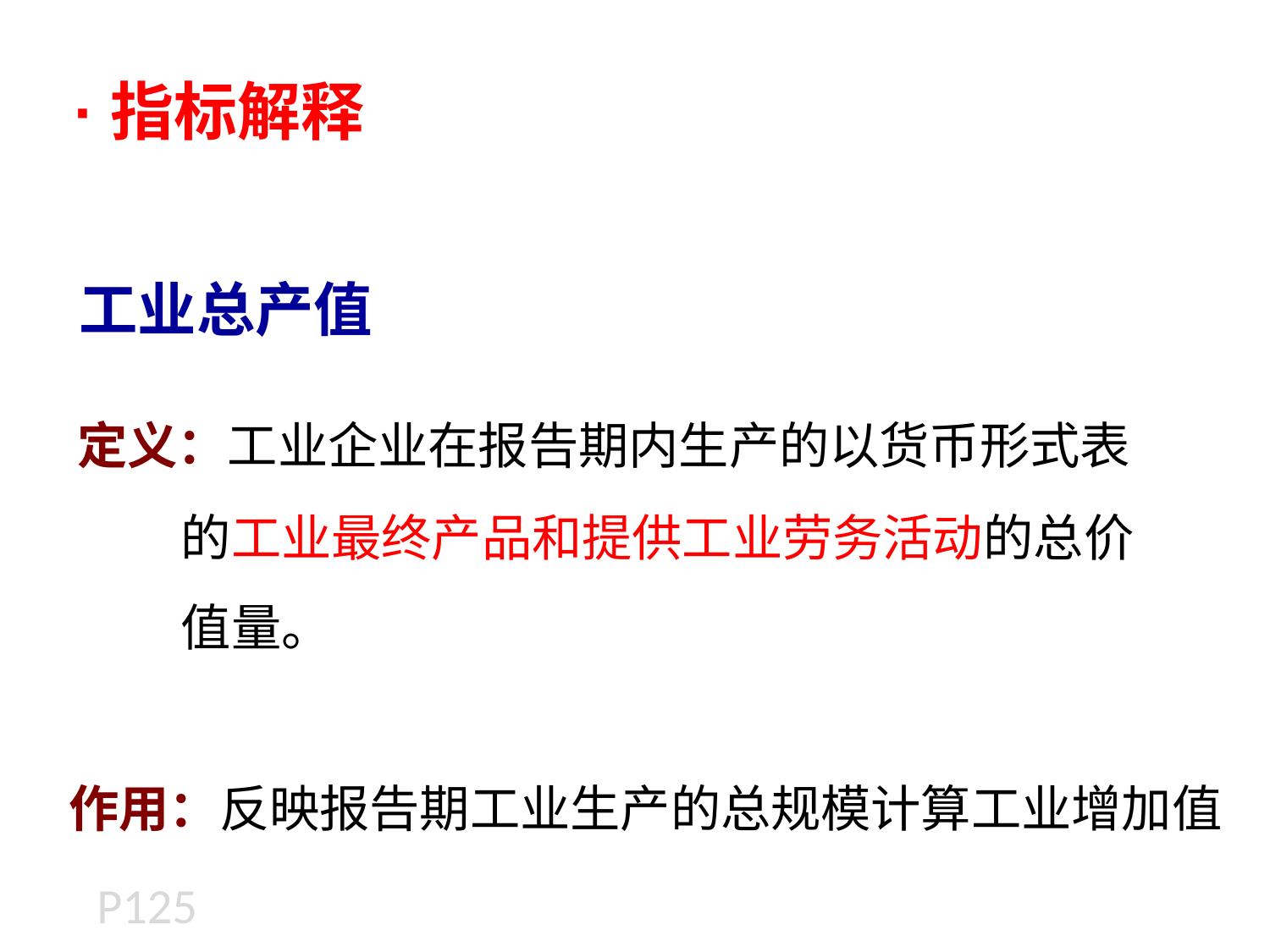

·指标解释

    工业总产值
    定义：工业企业在报告期内生产的以货币形式表
              的工业最终产品和提供工业劳务活动的总价
              值量。

    作用：反映报告期工业生产的总规模计算工业增加值
P125